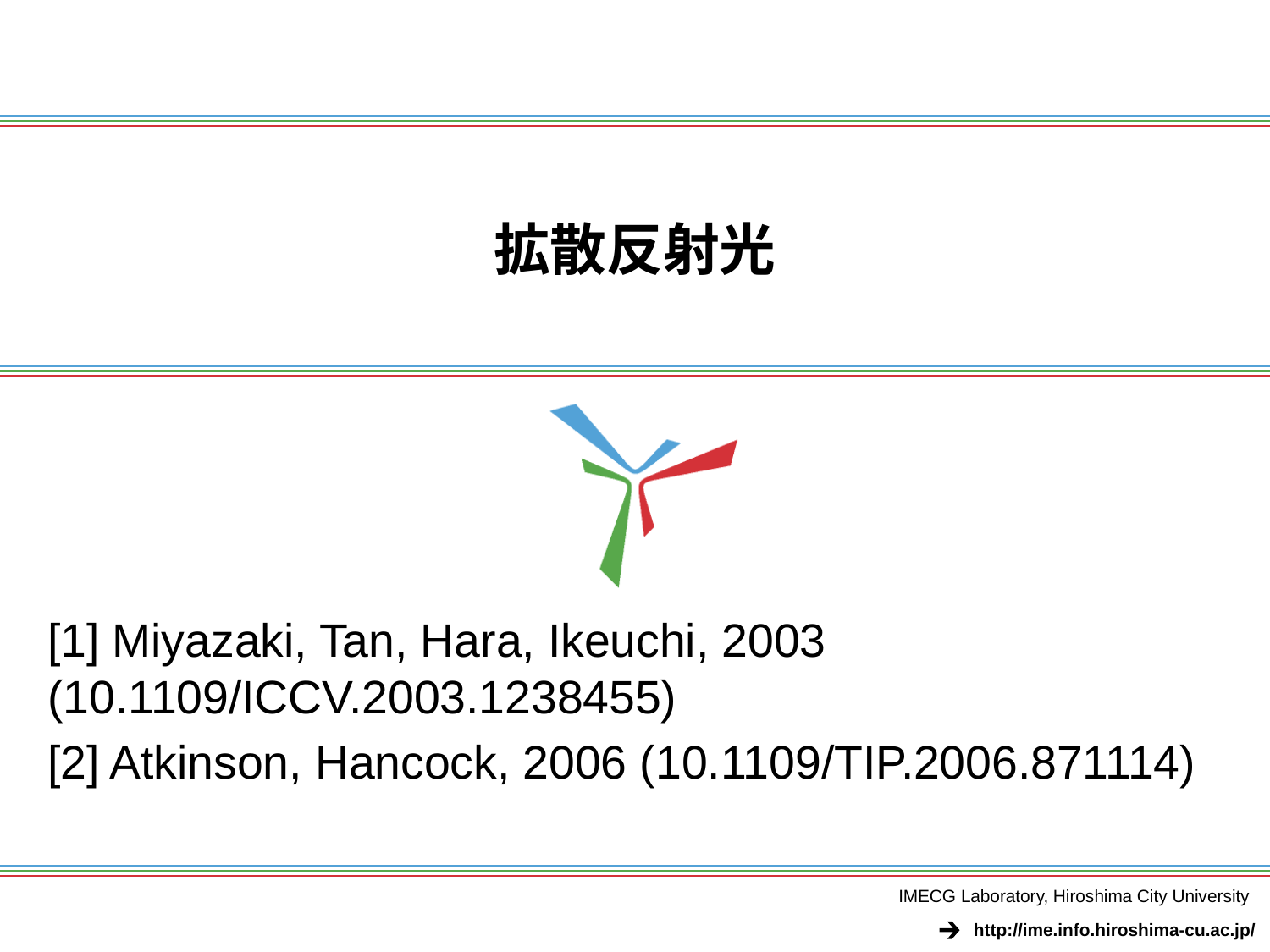

# 拡散反射光
[1] Miyazaki, Tan, Hara, Ikeuchi, 2003 (10.1109/ICCV.2003.1238455)
[2] Atkinson, Hancock, 2006 (10.1109/TIP.2006.871114)